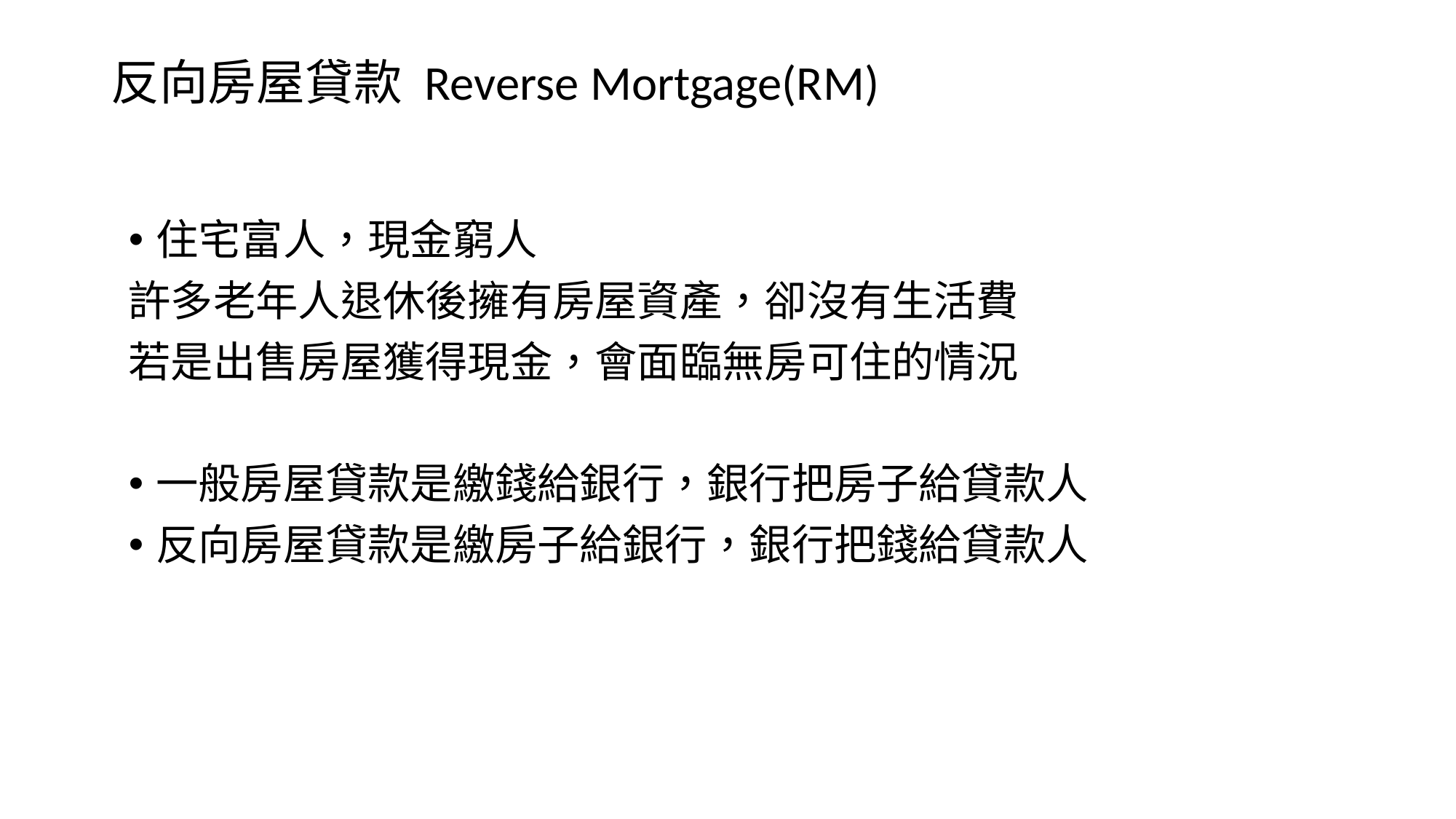

# 反向房屋貸款 Reverse Mortgage(RM)
住宅富人，現金窮人
許多老年人退休後擁有房屋資產，卻沒有生活費
若是出售房屋獲得現金，會面臨無房可住的情況

一般房屋貸款是繳錢給銀行，銀行把房子給貸款人
反向房屋貸款是繳房子給銀行，銀行把錢給貸款人